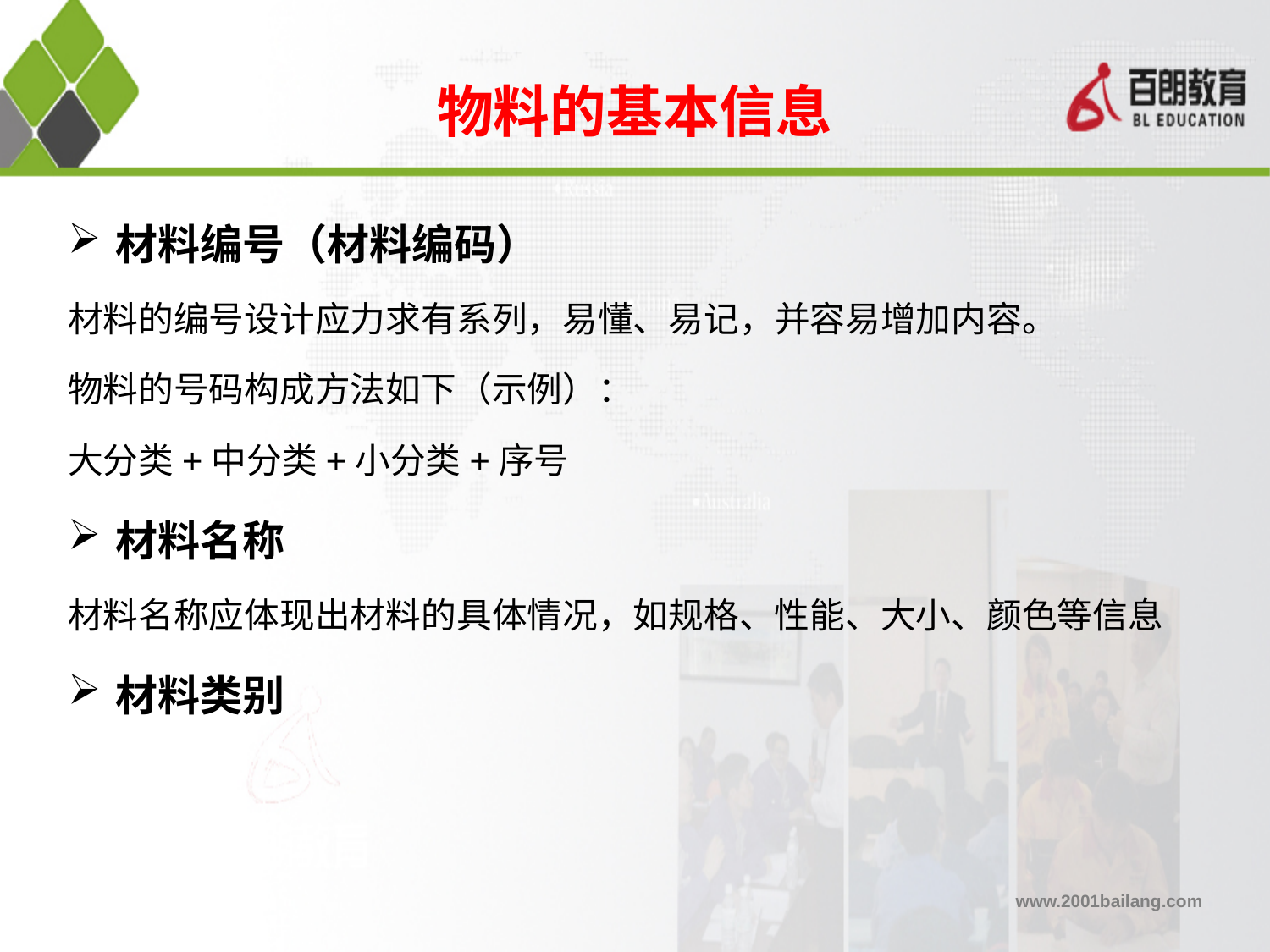

物料的基本信息
材料编号（材料编码）
材料的编号设计应力求有系列，易懂、易记，并容易增加内容。
物料的号码构成方法如下（示例）：
大分类+中分类+小分类+序号
材料名称
材料名称应体现出材料的具体情况，如规格、性能、大小、颜色等信息
材料类别